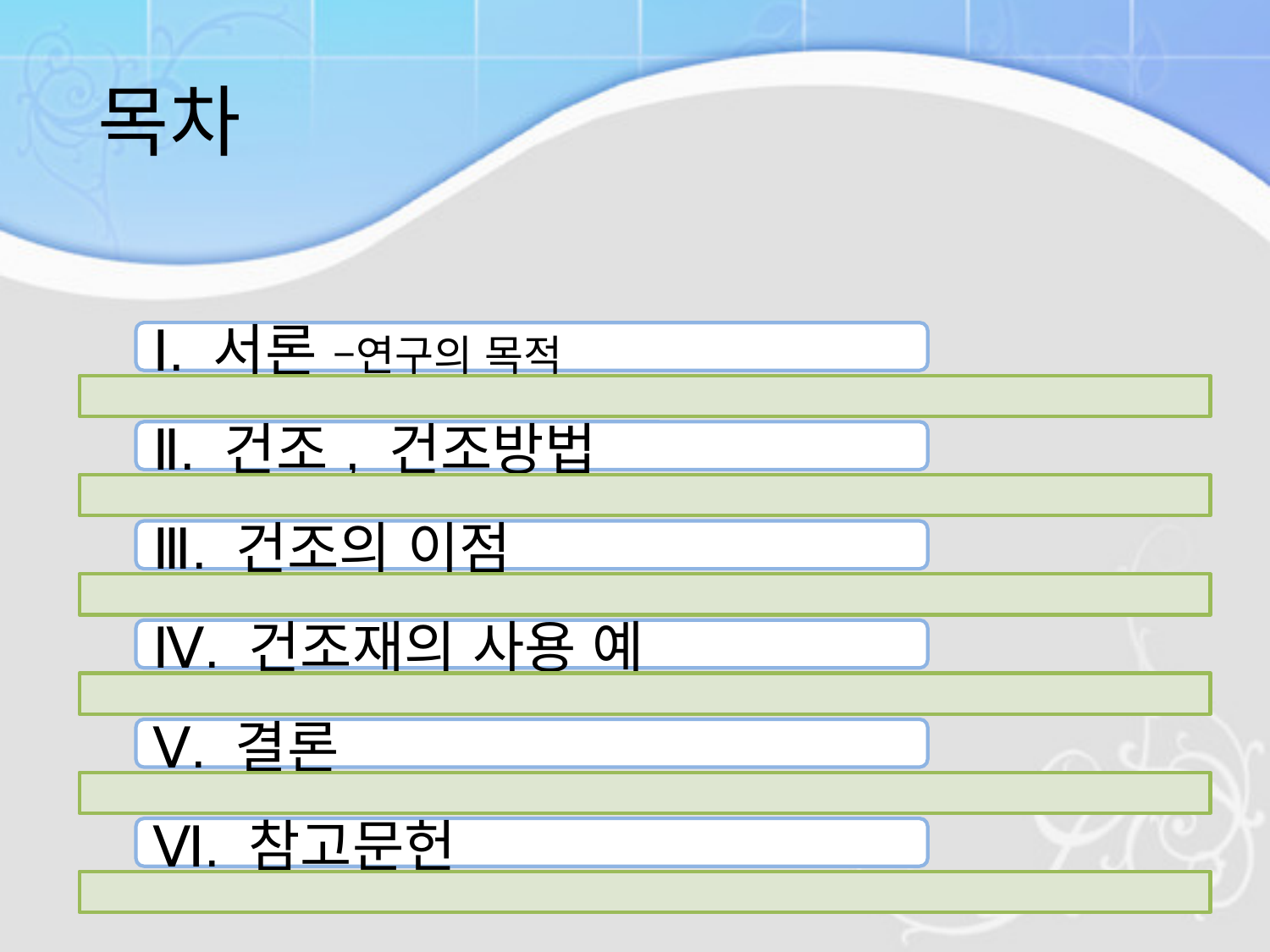

# 목차
Ⅰ. 서론 –연구의 목적
Ⅱ. 건조, 건조방법
Ⅲ. 건조의 이점
Ⅳ. 건조재의 사용 예
Ⅵ. 참고문헌
Ⅴ. 결론